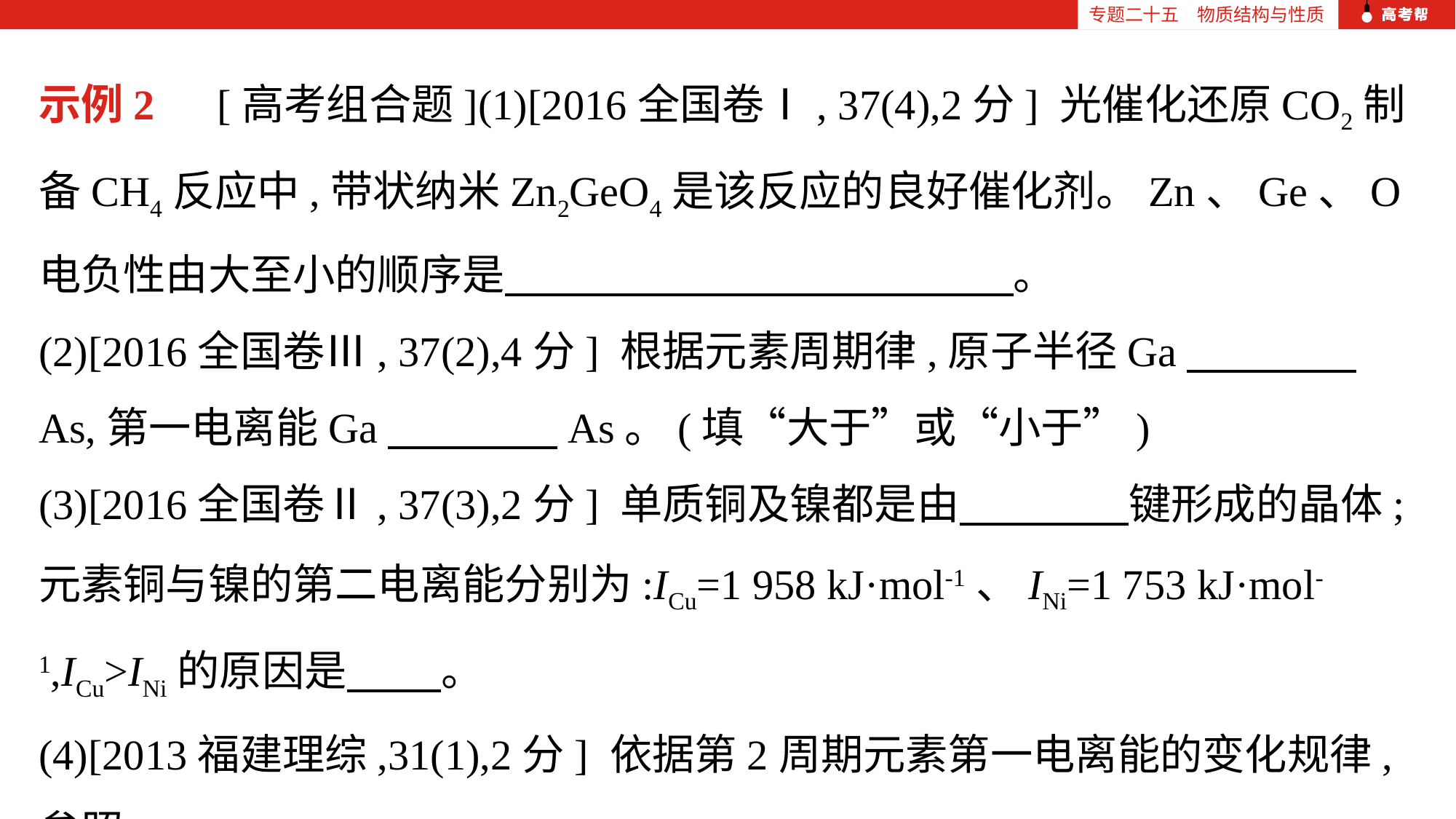

专题二十五　物质结构与性质
示例2　[高考组合题](1)[2016全国卷Ⅰ, 37(4),2分] 光催化还原CO2制备CH4反应中,带状纳米Zn2GeO4是该反应的良好催化剂。Zn、Ge、O电负性由大至小的顺序是　　　　　　　　　　　　。
(2)[2016全国卷Ⅲ, 37(2),4分] 根据元素周期律,原子半径Ga　　　　As,第一电离能Ga　　　　As。(填“大于”或“小于”)
(3)[2016全国卷Ⅱ, 37(3),2分] 单质铜及镍都是由　　　　键形成的晶体;元素铜与镍的第二电离能分别为:ICu=1 958 kJ·mol-1、INi=1 753 kJ·mol-1,ICu>INi的原因是　 　。
(4)[2013福建理综,31(1),2分] 依据第2周期元素第一电离能的变化规律,参照